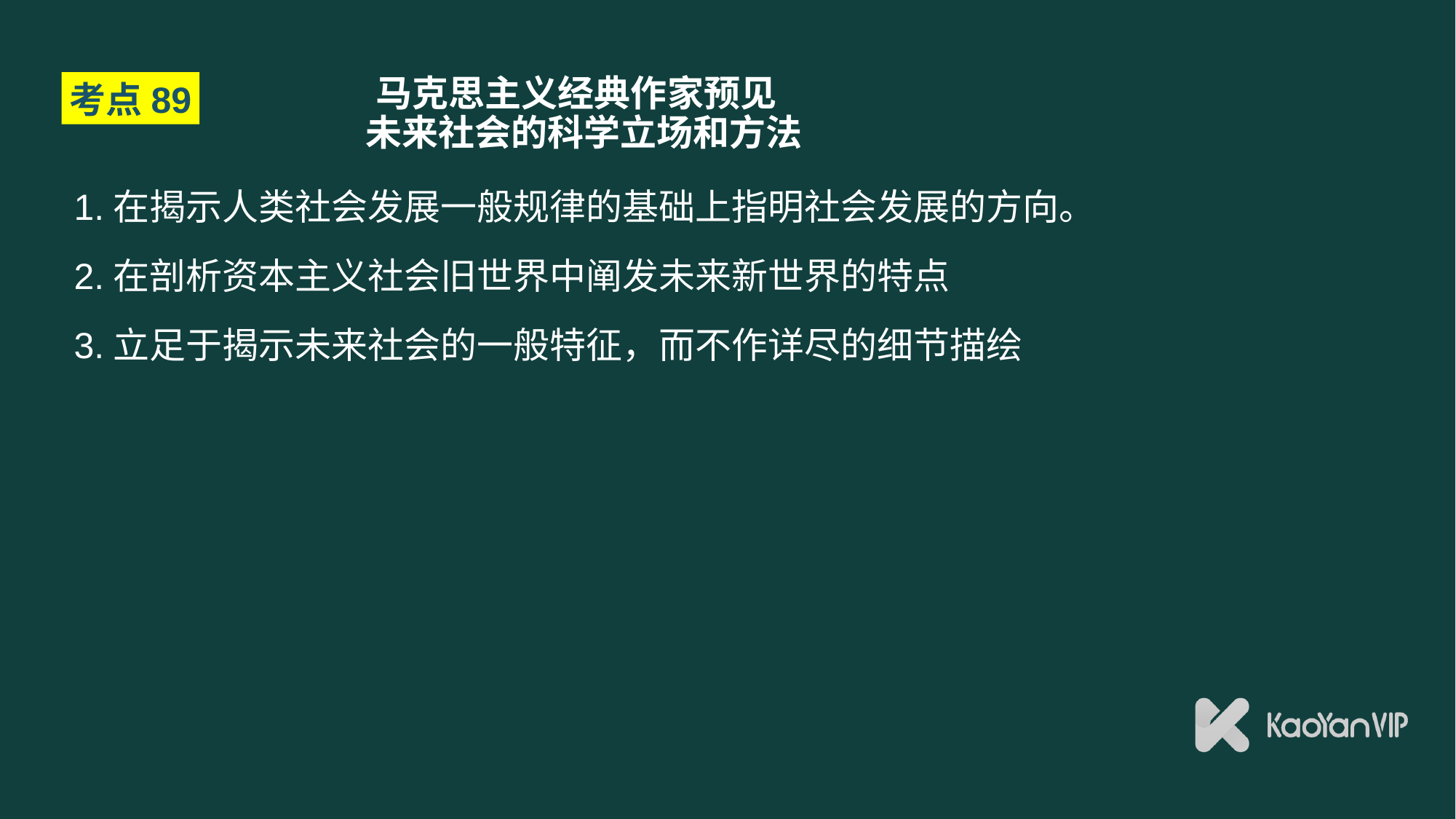

# 马克思主义经典作家预见 未来社会的科学立场和方法
考点89
1.在揭示人类社会发展一般规律的基础上指明社会发展的方向。
2.在剖析资本主义社会旧世界中阐发未来新世界的特点
3.立足于揭示未来社会的一般特征，而不作详尽的细节描绘